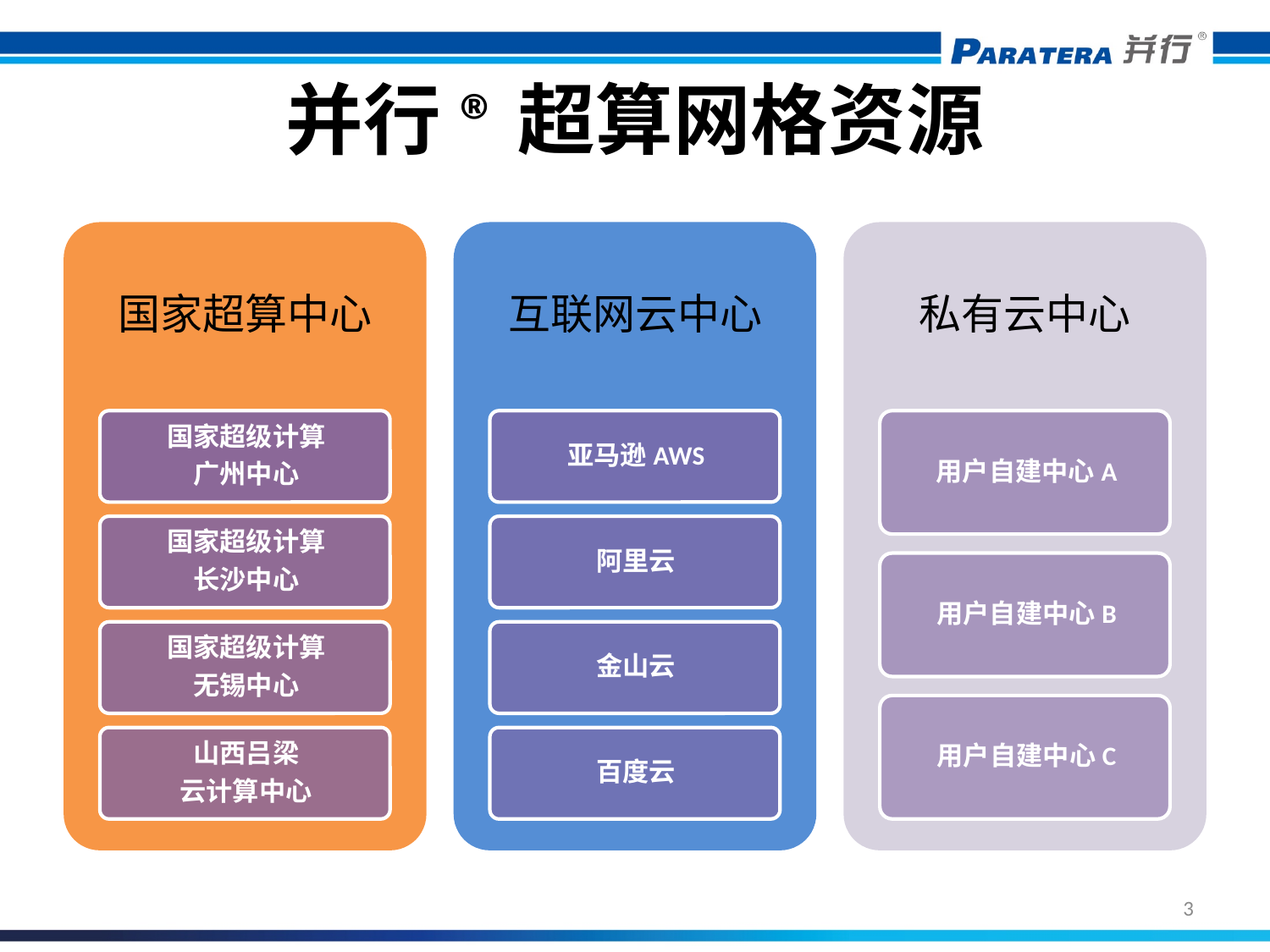

# 并行®超算网格资源
国家超算中心
国家超级计算
广州中心
国家超级计算
长沙中心
国家超级计算
无锡中心
山西吕梁
云计算中心
互联网云中心
亚马逊AWS
阿里云
金山云
百度云
私有云中心
用户自建中心A
用户自建中心B
用户自建中心C
3